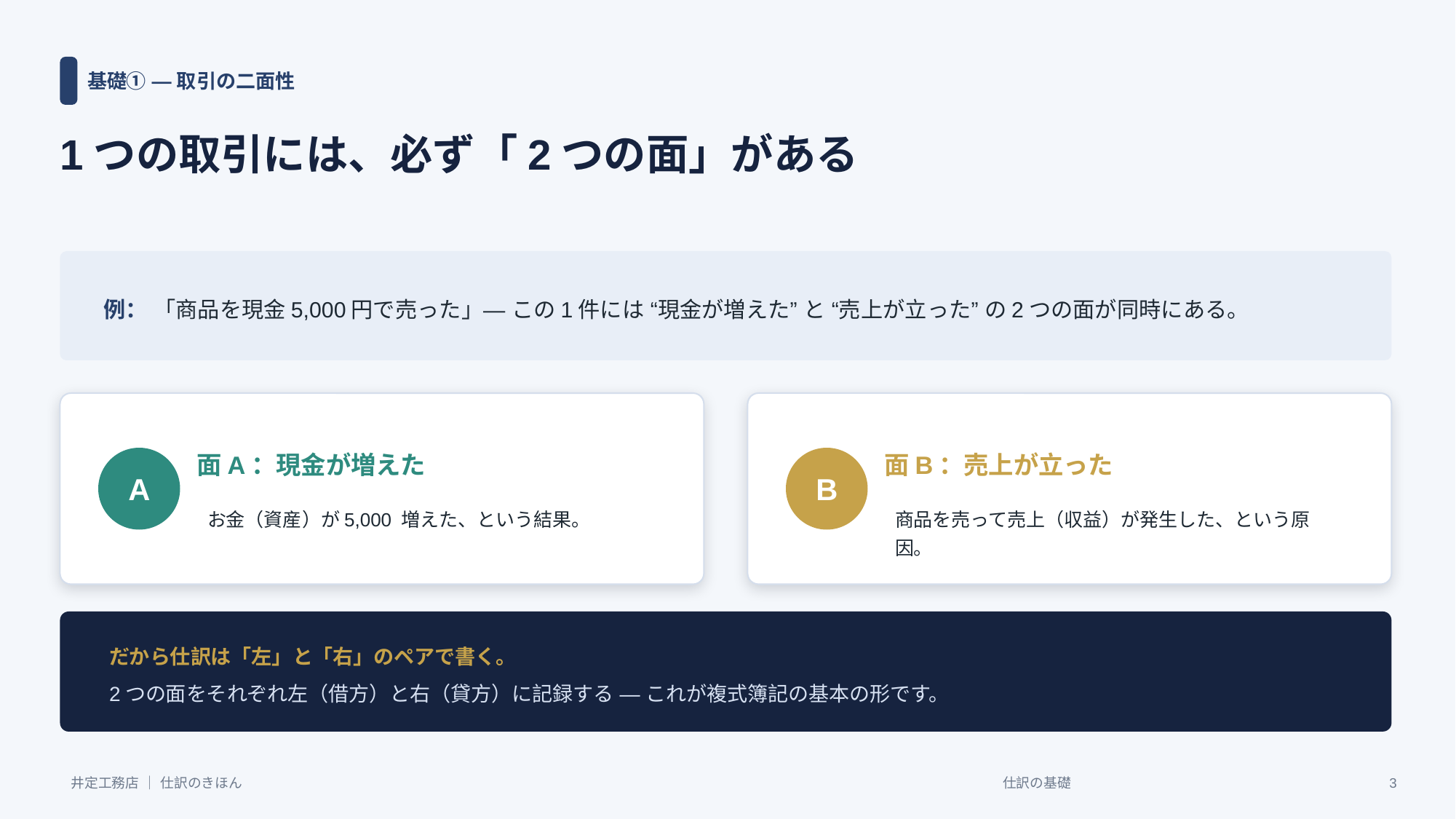

基礎① ― 取引の二面性
1つの取引には、必ず「2つの面」がある

例： 「商品を現金5,000円で売った」― この1件には “現金が増えた” と “売上が立った” の2つの面が同時にある。

面A：現金が増えた
面B：売上が立った

A

B
お金（資産）が5,000 増えた、という結果。
商品を売って売上（収益）が発生した、という原因。

だから仕訳は「左」と「右」のペアで書く。
2つの面をそれぞれ左（借方）と右（貸方）に記録する ― これが複式簿記の基本の形です。
井定工務店 ｜ 仕訳のきほん
仕訳の基礎
3